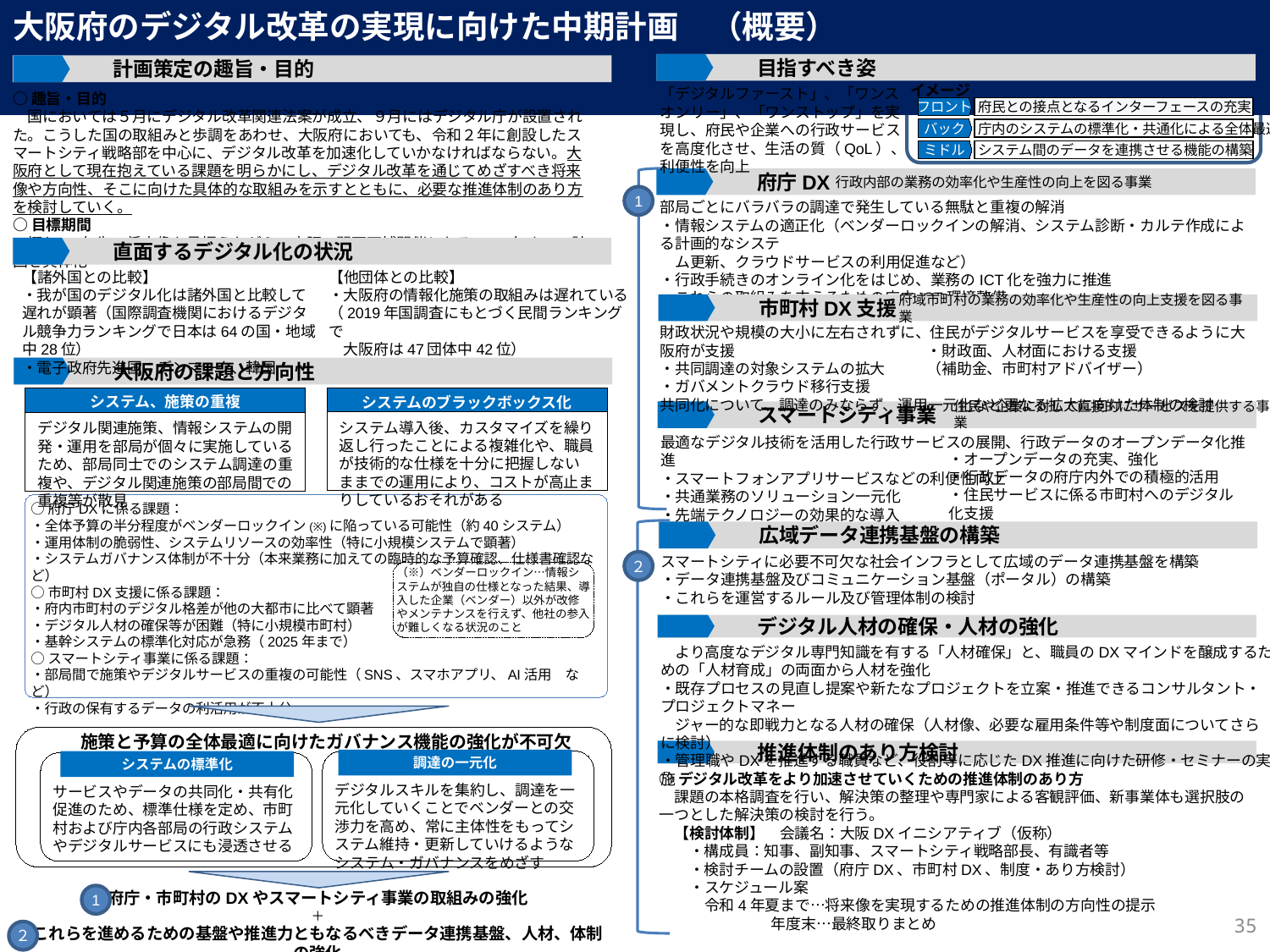

大阪府のデジタル改革の実現に向けた中期計画　（概要）
　　　　　目指すべき姿

　　　　　計画策定の趣旨・目的

イメージ
「デジタルファースト」、「ワンスオンリー」、「ワンストップ」を実現し、府民や企業への行政サービスを高度化させ、生活の質（QoL）、利便性を向上

○趣旨・目的
　国においては５月にデジタル改革関連法案が成立、９月にはデジタル庁が設置された。こうした国の取組みと歩調をあわせ、大阪府においても、令和２年に創設したスマートシティ戦略部を中心に、デジタル改革を加速化していかなければならない。大阪府として現在抱えている課題を明らかにし、デジタル改革を通じてめざすべき将来像や方向性、そこに向けた具体的な取組みを示すとともに、必要な推進体制のあり方を検討していく。
○目標期間
　概ね10年先の将来像を見据えながら、大阪・関西万博開催となる2025年までの計画を具体化
フロント
府民との接点となるインターフェースの充実
バック
庁内のシステムの標準化・共通化による全体最適
ミドル
システム間のデータを連携させる機能の構築
行政内部の業務の効率化や生産性の向上を図る事業
　　　　　府庁DX

1
部局ごとにバラバラの調達で発生している無駄と重複の解消
・情報システムの適正化（ベンダーロックインの解消、システム診断・カルテ作成による計画的なシステ
　ム更新、クラウドサービスの利用促進など）
・行政手続きのオンライン化をはじめ、業務のICT化を強力に推進
・これらの取組みを支えるための庁内ICT環境整備
　　　　　直面するデジタル化の状況

【諸外国との比較】
・我が国のデジタル化は諸外国と比較して遅れが顕著（国際調査機関におけるデジタル競争力ランキングで日本は64の国・地域中28位）
・電子政府先進国：デンマーク、韓国
【他団体との比較】
・大阪府の情報化施策の取組みは遅れている
（2019年国調査にもとづく民間ランキングで
　大阪府は47団体中42位）
府域市町村の業務の効率化や生産性の向上支援を図る事業
　　　　　市町村DX支援

財政状況や規模の大小に左右されずに、住民がデジタルサービスを享受できるように大阪府が支援
・共同調達の対象システムの拡大
・ガバメントクラウド移行支援
共同化について、調達のみならず、運用一元化など更なる拡大に向けた体制の検討
・財政面、人材面における支援
（補助金、市町村アドバイザー）
　　　　　大阪府の課題と方向性

システム、施策の重複
システムのブラックボックス化
住民や企業に対して直接的にサービスを提供する事業
　　　　　スマートシティ事業

システム導入後、カスタマイズを繰り返し行ったことによる複雑化や、職員が技術的な仕様を十分に把握しないままでの運用により、コストが高止まりしているおそれがある
デジタル関連施策、情報システムの開発・運用を部局が個々に実施しているため、部局同士でのシステム調達の重複や、デジタル関連施策の部局間での重複等が散見
最適なデジタル技術を活用した行政サービスの展開、行政データのオープンデータ化推進
・スマートフォンアプリサービスなどの利便性向上
・共通業務のソリューション一元化
・先端テクノロジーの効果的な導入
・オープンデータの充実、強化
・行政データの府庁内外での積極的活用
・住民サービスに係る市町村へのデジタル化支援
○府庁DXに係る課題：
・全体予算の半分程度がベンダーロックイン(※)に陥っている可能性（約40システム）
・運用体制の脆弱性、システムリソースの効率性（特に小規模システムで顕著）
・システムガバナンス体制が不十分（本来業務に加えての臨時的な予算確認、仕様書確認など）
○市町村DX支援に係る課題：
・府内市町村のデジタル格差が他の大都市に比べて顕著
・デジタル人材の確保等が困難（特に小規模市町村）
・基幹システムの標準化対応が急務（2025年まで）
○スマートシティ事業に係る課題：
・部局間で施策やデジタルサービスの重複の可能性（SNS、スマホアプリ、AI活用　など）
・行政の保有するデータの利活用が不十分

　　　　　広域データ連携基盤の構築

スマートシティに必要不可欠な社会インフラとして広域のデータ連携基盤を構築
・データ連携基盤及びコミュニケーション基盤（ポータル）の構築
・これらを運営するルール及び管理体制の検討
２
（※）ベンダーロックイン…情報システムが独自の仕様となった結果、導入した企業（ベンダー）以外が改修やメンテナンスを行えず、他社の参入が難しくなる状況のこと
　　　　　デジタル人材の確保・人材の強化

　より高度なデジタル専門知識を有する「人材確保」と、職員のDXマインドを醸成するための「人材育成」の両面から人材を強化
・既存プロセスの見直し提案や新たなプロジェクトを立案・推進できるコンサルタント・プロジェクトマネー
　ジャー的な即戦力となる人材の確保（人材像、必要な雇用条件等や制度面についてさらに検討）
・管理職やDXを推進する職員など、役割等に応じたDX推進に向けた研修・セミナーの実施

施策と予算の全体最適に向けたガバナンス機能の強化が不可欠

　　　　　推進体制のあり方検討

調達の一元化
システムの標準化

デジタルスキルを集約し、調達を一元化していくことでベンダーとの交渉力を高め、常に主体性をもってシステム維持・更新していけるようなシステム・ガバナンスをめざす

サービスやデータの共同化・共有化促進のため、標準仕様を定め、市町村および庁内各部局の行政システムやデジタルサービスにも浸透させる
○デジタル改革をより加速させていくための推進体制のあり方
　課題の本格調査を行い、解決策の整理や専門家による客観評価、新事業体も選択肢の一つとした解決策の検討を行う。
　【検討体制】　会議名：大阪DXイニシアティブ（仮称）
　　・構成員：知事、副知事、スマートシティ戦略部長、有識者等
　　・検討チームの設置（府庁DX、市町村DX、制度・あり方検討）
　　・スケジュール案
　　　令和4年夏まで…将来像を実現するための推進体制の方向性の提示
　 　　　　　 　年度末…最終取りまとめ

府庁・市町村のDXやスマートシティ事業の取組みの強化
＋
これらを進めるための基盤や推進力ともなるべきデータ連携基盤、人材、体制の強化
1
35
２